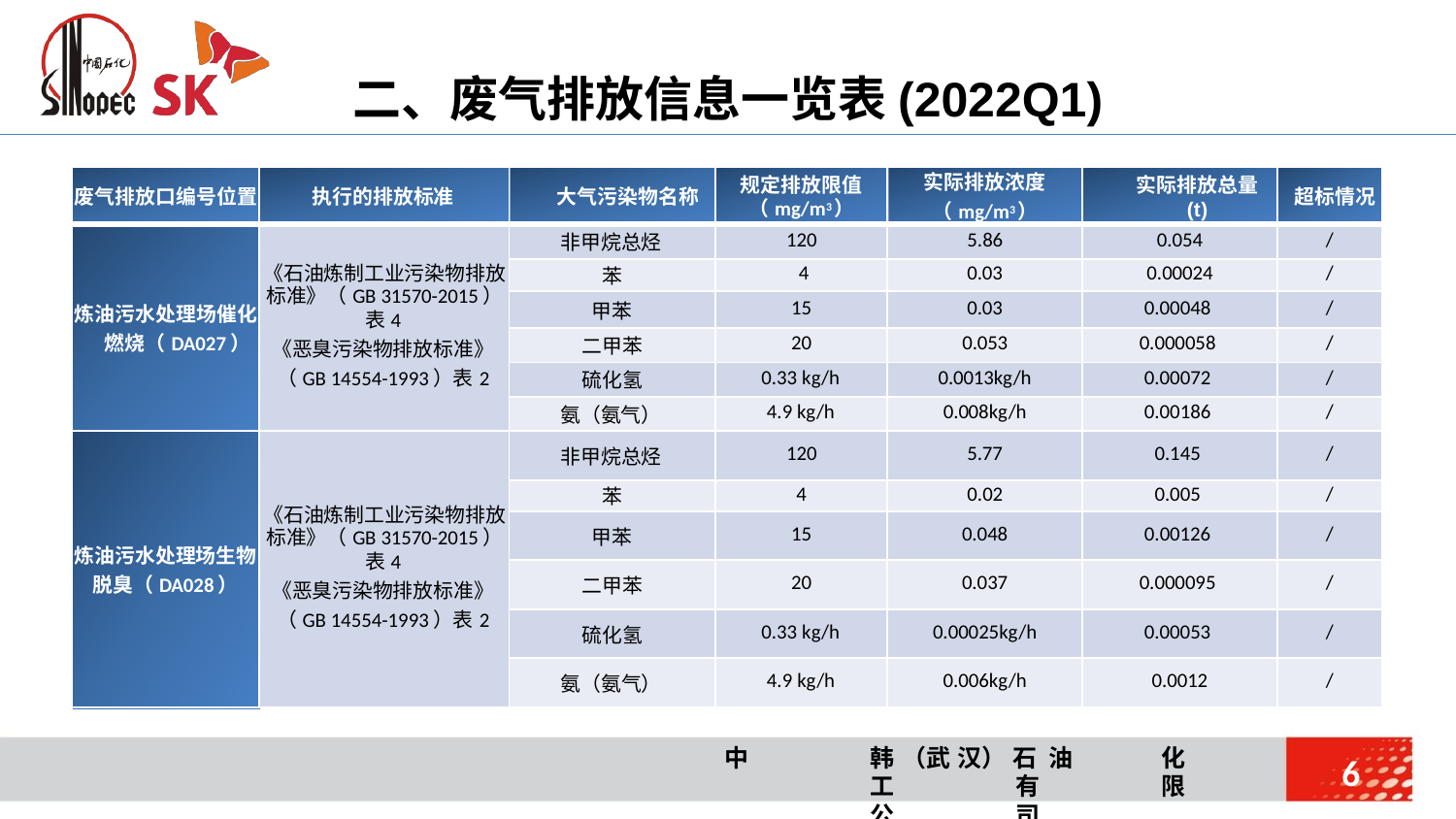

二、废气排放信息一览表(2022Q1)

| 废气排放口编号位置 | 执行的排放标准 | 大气污染物名称 | 规定排放限值 （mg/m3） | 实际排放浓度（mg/m3） | 实际排放总量 (t) | 超标情况 |
| --- | --- | --- | --- | --- | --- | --- |
| 炼油污水处理场催化 燃烧（DA027） | 《石油炼制工业污染物排放 标准》（GB 31570-2015） 表4 《恶臭污染物排放标准》 （GB 14554-1993）表2 | 非甲烷总烃 | 120 | 5.86 | 0.054 | / |
|  |  | 苯 | 4 | 0.03 | 0.00024 | / |
|  |  | 甲苯 | 15 | 0.03 | 0.00048 | / |
|  |  | 二甲苯 | 20 | 0.053 | 0.000058 | / |
|  |  | 硫化氢 | 0.33 kg/h | 0.0013kg/h | 0.00072 | / |
|  |  | 氨（氨气） | 4.9 kg/h | 0.008kg/h | 0.00186 | / |
| 炼油污水处理场生物 脱臭（DA028） | 《石油炼制工业污染物排放 标准》（GB 31570-2015） 表4 《恶臭污染物排放标准》 （GB 14554-1993）表2 | 非甲烷总烃 | 120 | 5.77 | 0.145 | / |
|  |  | 苯 | 4 | 0.02 | 0.005 | / |
|  |  | 甲苯 | 15 | 0.048 | 0.00126 | / |
|  |  | 二甲苯 | 20 | 0.037 | 0.000095 | / |
|  |  | 硫化氢 | 0.33 kg/h | 0.00025kg/h | 0.00053 | / |
|  |  | 氨（氨气） | 4.9 kg/h | 0.006kg/h | 0.0012 | / |

中	韩 （武 汉） 石 油	化	工	有	限	公	司
Sinopec-SK (Wuhan) Petrochemical Company Limited
6